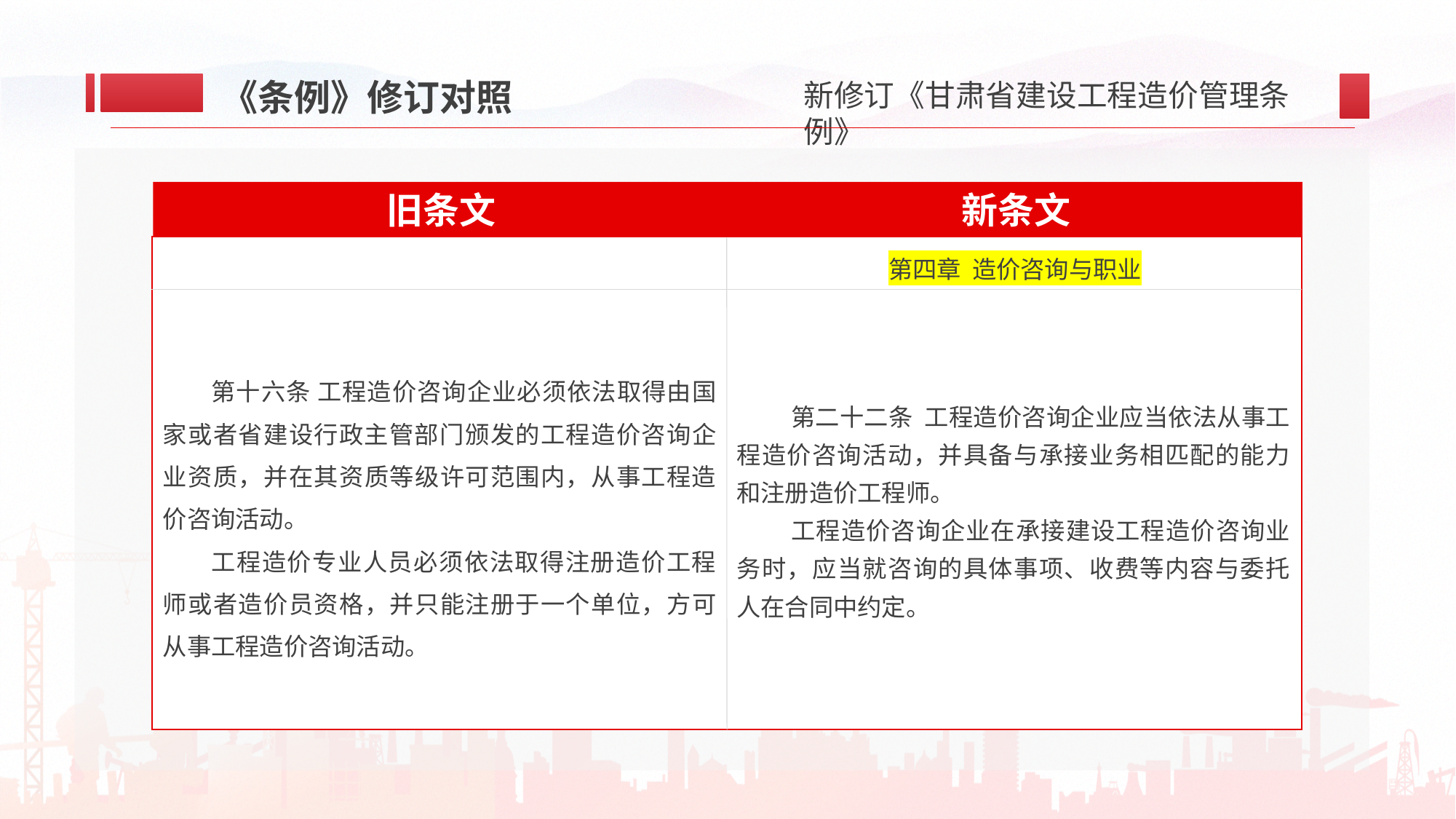

《条例》修订对照
新条文
旧条文

第二十二条  工程造价咨询企业应当依法从事工程造价咨询活动，并具备与承接业务相匹配的能力和注册造价工程师。
工程造价咨询企业在承接建设工程造价咨询业务时，应当就咨询的具体事项、收费等内容与委托人在合同中约定。
第四章  造价咨询与职业
第十六条 工程造价咨询企业必须依法取得由国家或者省建设行政主管部门颁发的工程造价咨询企业资质，并在其资质等级许可范围内，从事工程造价咨询活动。
工程造价专业人员必须依法取得注册造价工程师或者造价员资格，并只能注册于一个单位，方可从事工程造价咨询活动。